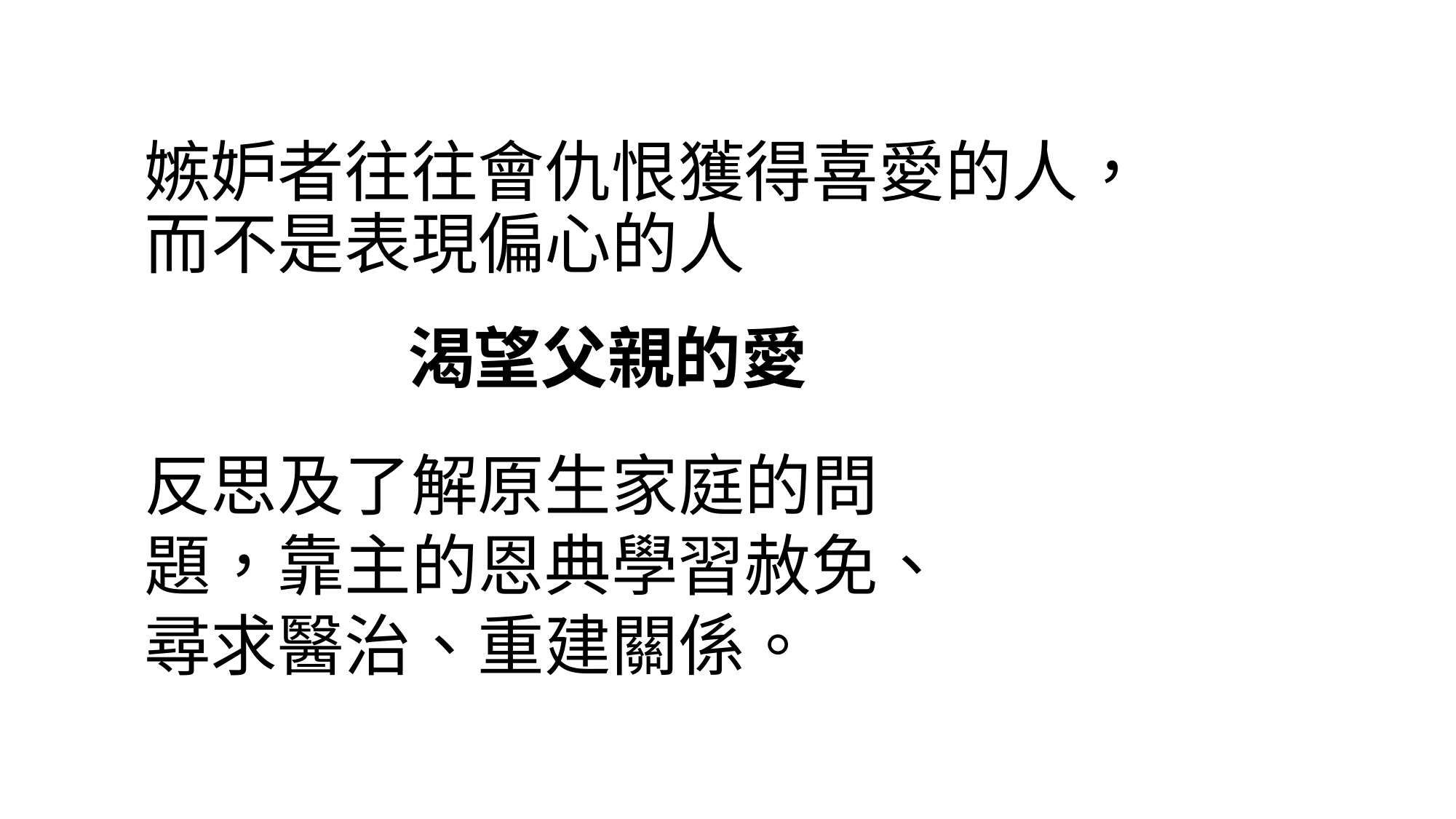

# 嫉妒者往往會仇恨獲得喜愛的人， 而不是表現偏心的人
渴望父親的愛
反思及了解原生家庭的問題，靠主的恩典學習赦免、尋求醫治、重建關係。